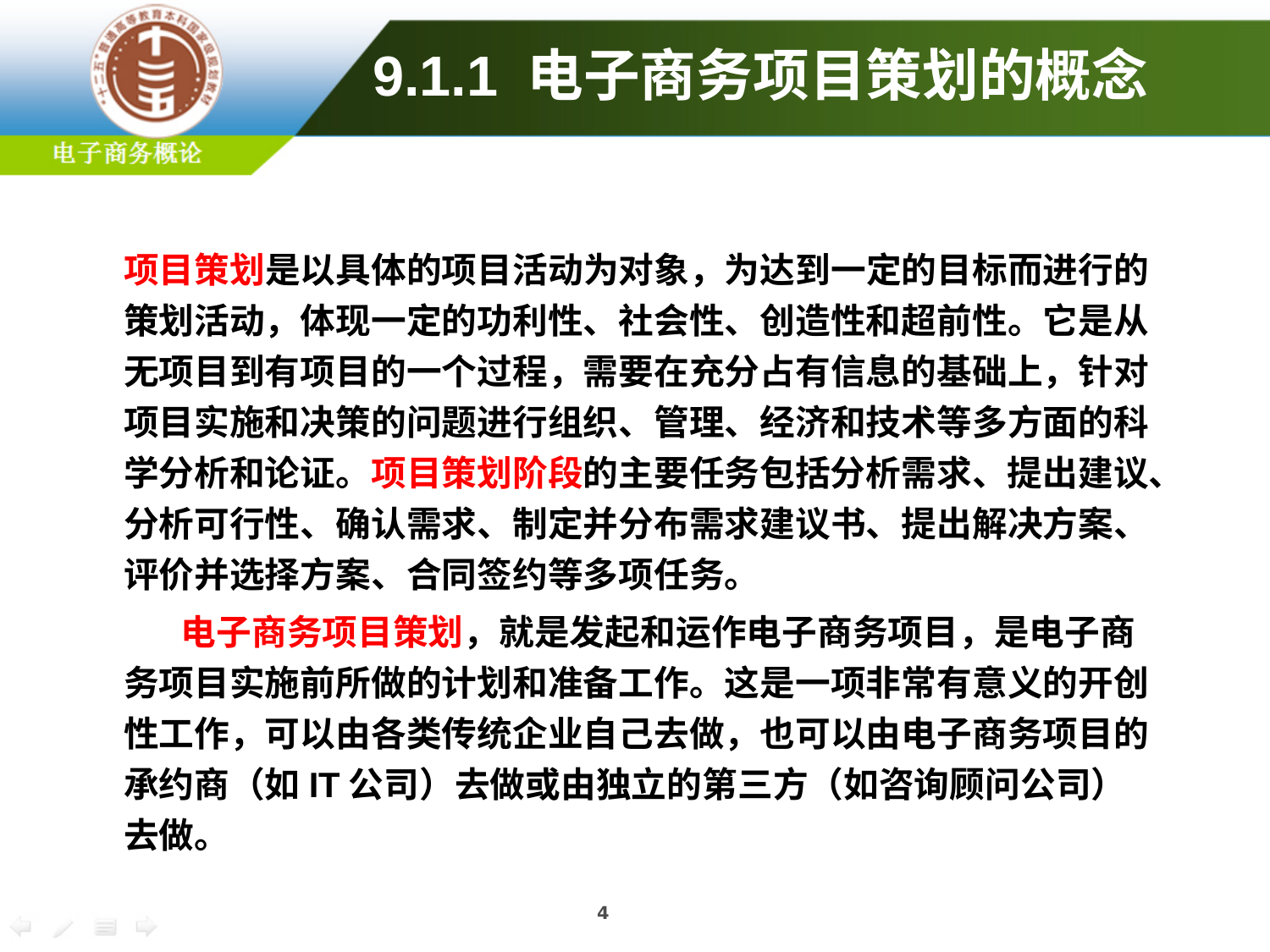

9.1.1 电子商务项目策划的概念
     	项目策划是以具体的项目活动为对象，为达到一定的目标而进行的策划活动，体现一定的功利性、社会性、创造性和超前性。它是从无项目到有项目的一个过程，需要在充分占有信息的基础上，针对项目实施和决策的问题进行组织、管理、经济和技术等多方面的科学分析和论证。项目策划阶段的主要任务包括分析需求、提出建议、分析可行性、确认需求、制定并分布需求建议书、提出解决方案、评价并选择方案、合同签约等多项任务。
            电子商务项目策划，就是发起和运作电子商务项目，是电子商务项目实施前所做的计划和准备工作。这是一项非常有意义的开创性工作，可以由各类传统企业自己去做，也可以由电子商务项目的承约商（如IT公司）去做或由独立的第三方（如咨询顾问公司）去做。

4